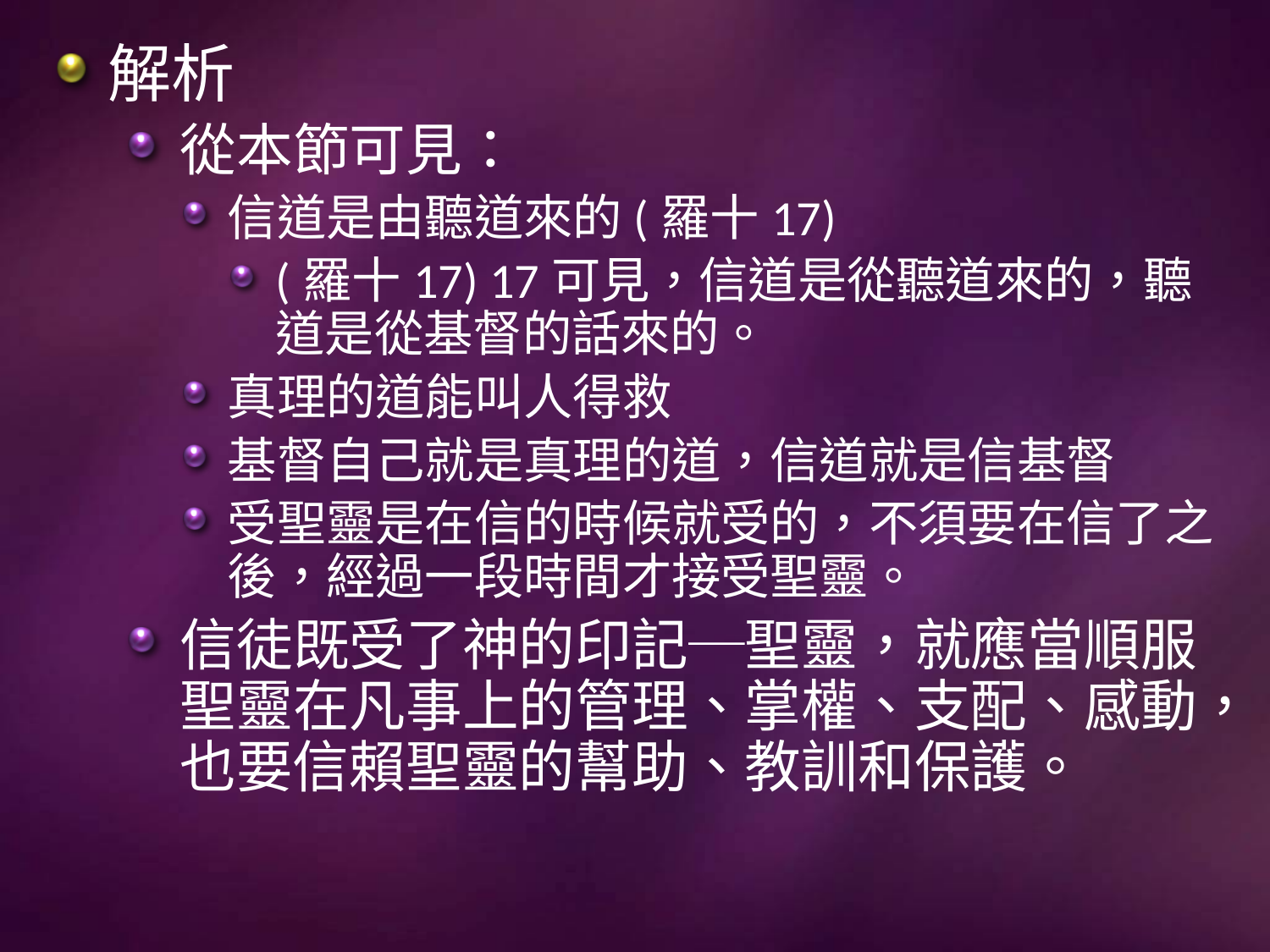

解析
從本節可見：
信道是由聽道來的(羅十17)
(羅十17) 17可見，信道是從聽道來的，聽道是從基督的話來的。
真理的道能叫人得救
基督自己就是真理的道，信道就是信基督
受聖靈是在信的時候就受的，不須要在信了之後，經過一段時間才接受聖靈。
信徒既受了神的印記─聖靈，就應當順服聖靈在凡事上的管理、掌權、支配、感動，也要信賴聖靈的幫助、教訓和保護。